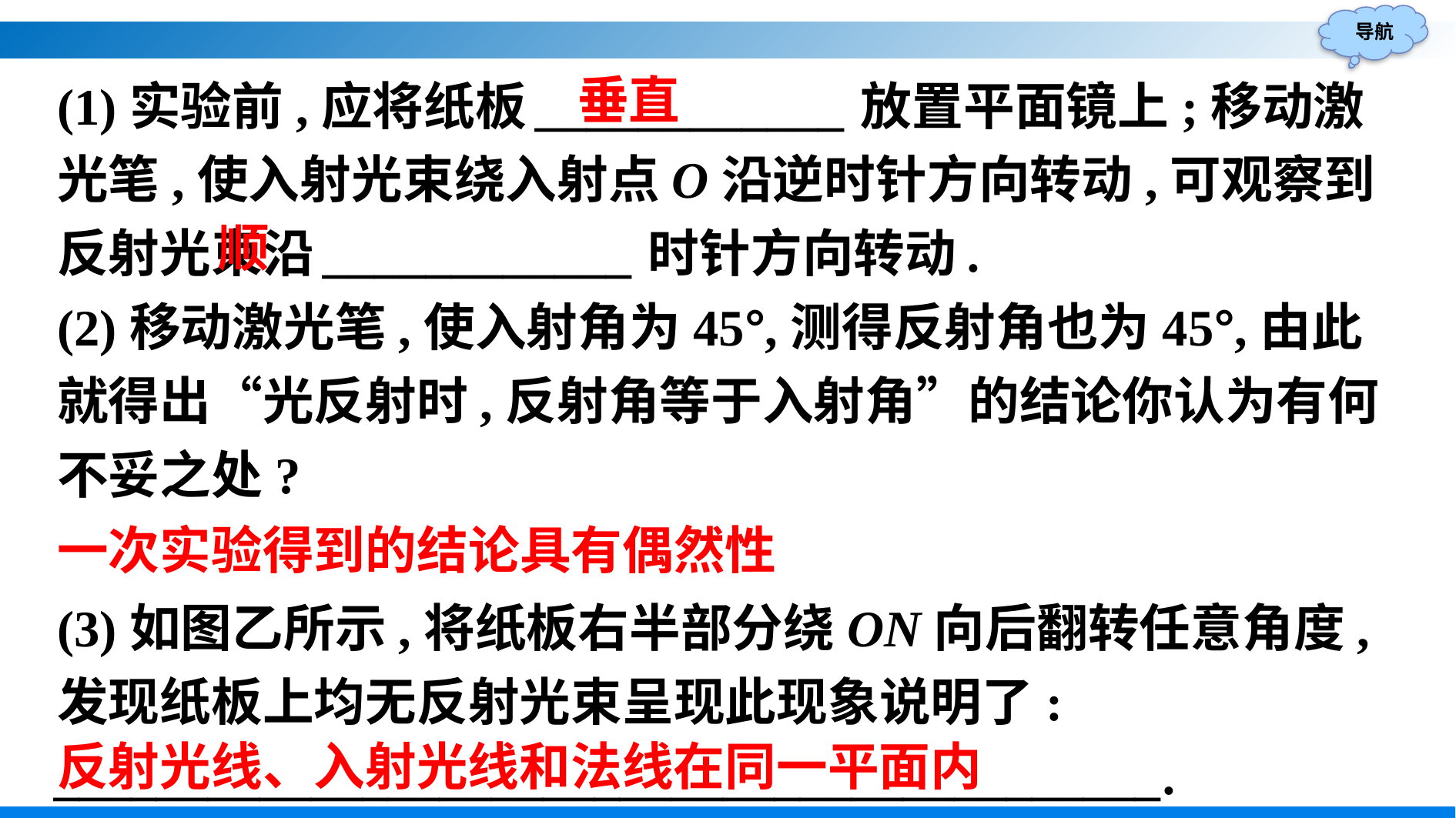

(1)实验前,应将纸板____________放置平面镜上;移动激光笔,使入射光束绕入射点O沿逆时针方向转动,可观察到反射光束沿____________时针方向转动.
(2)移动激光笔,使入射角为45°,测得反射角也为45°,由此就得出“光反射时,反射角等于入射角”的结论你认为有何不妥之处?
垂直
顺
一次实验得到的结论具有偶然性
(3)如图乙所示,将纸板右半部分绕ON向后翻转任意角度,发现纸板上均无反射光束呈现此现象说明了:
___________________________________________.
反射光线、入射光线和法线在同一平面内